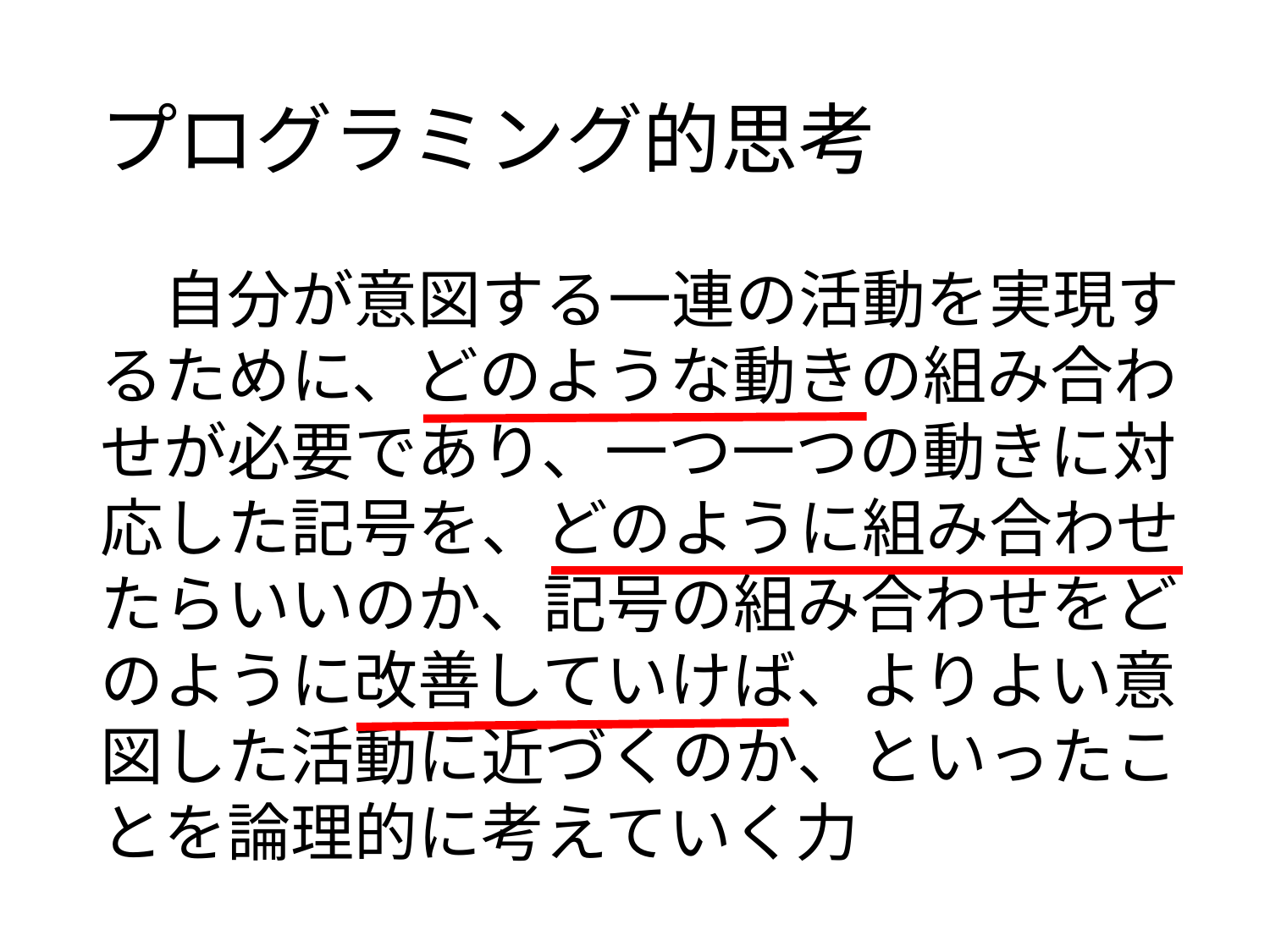

# プログラミング的思考
　自分が意図する一連の活動を実現するために、どのような動きの組み合わせが必要であり、一つ一つの動きに対応した記号を、どのように組み合わせたらいいのか、記号の組み合わせをどのように改善していけば、よりよい意図した活動に近づくのか、といったことを論理的に考えていく力